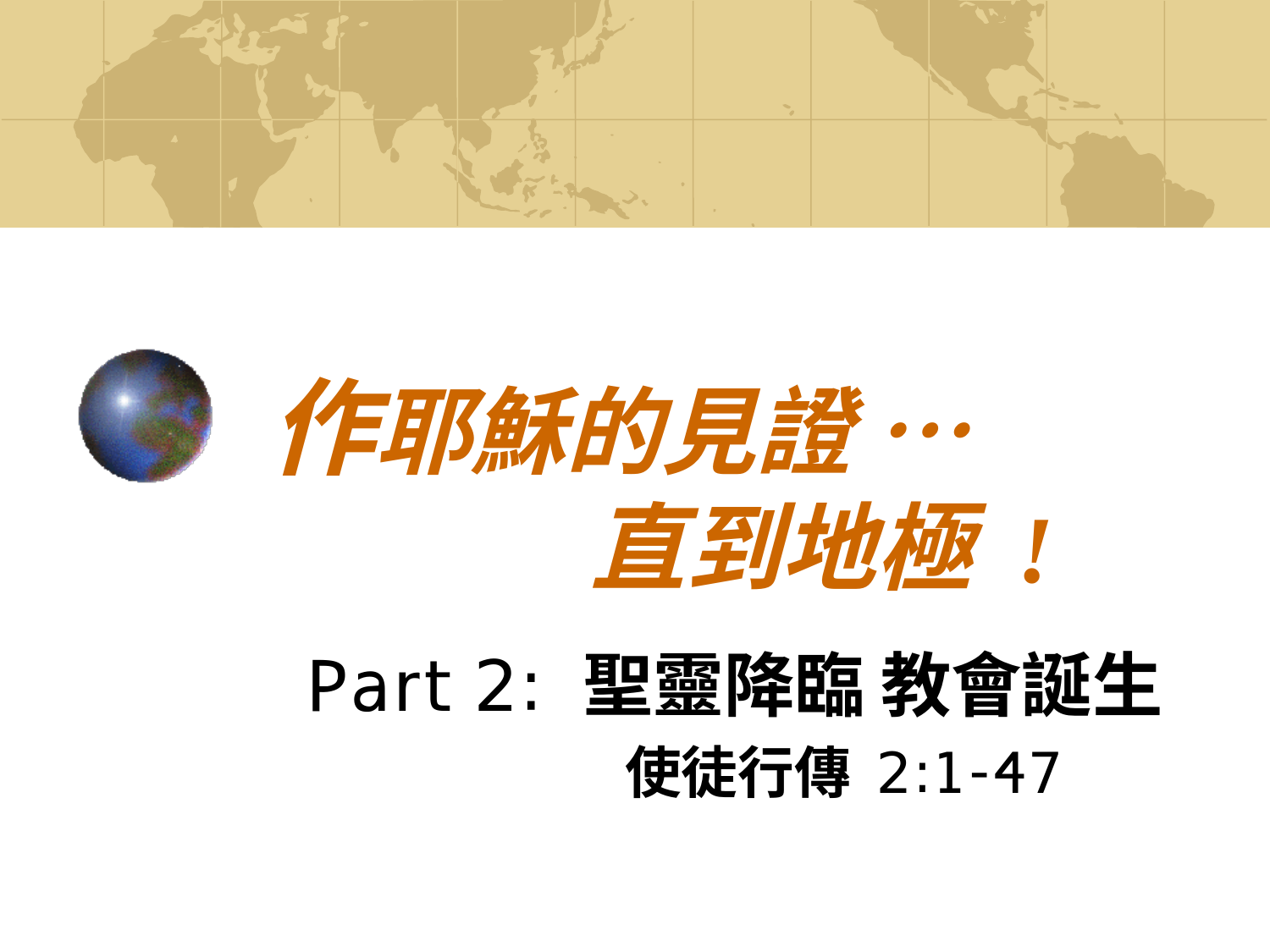

# 作耶穌的見證 … 直到地極 !
Part 2: 聖靈降臨 教會誕生
                使徒行傳 2:1-47